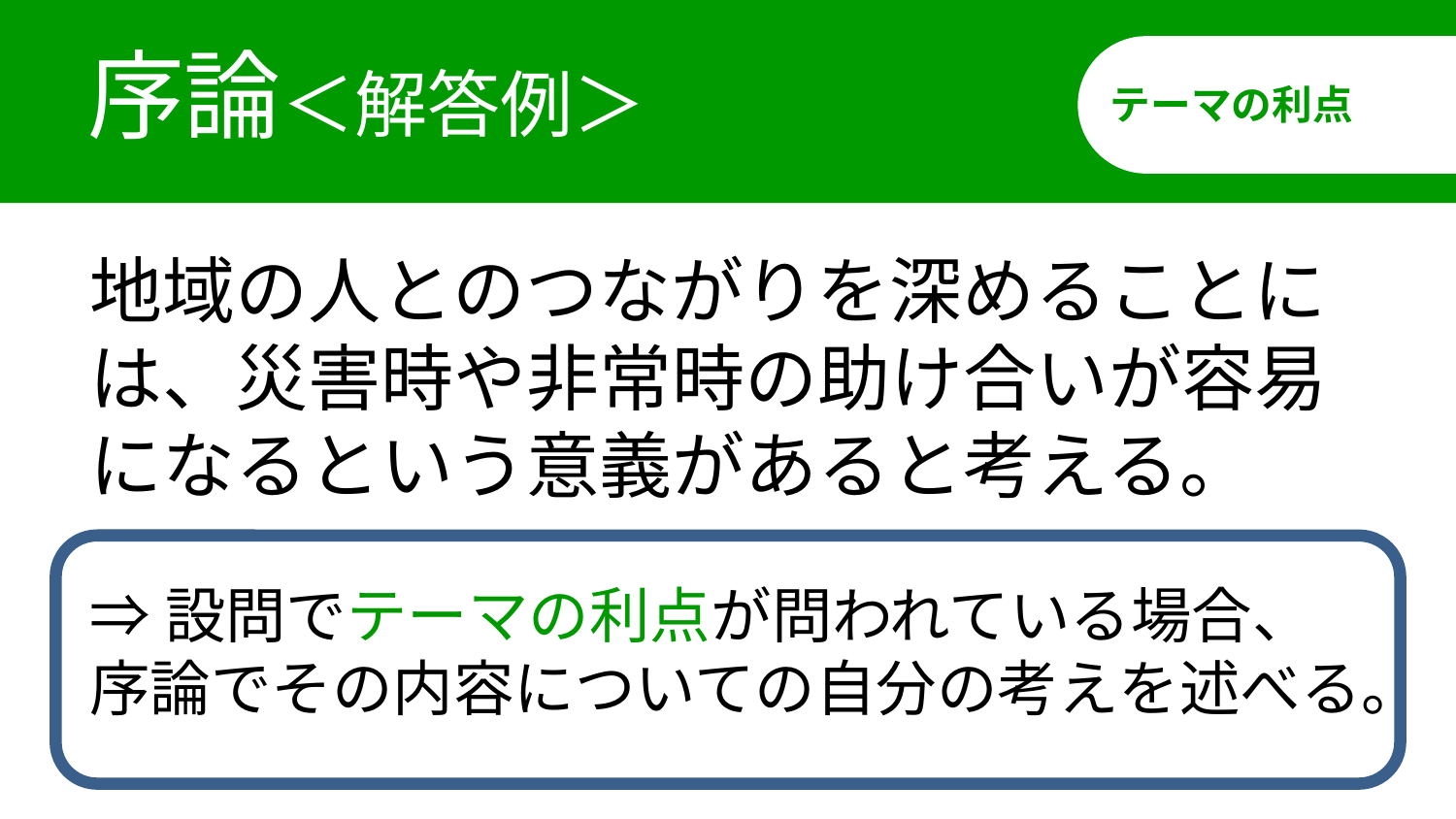

序論＜解答例＞

テーマの利点
地域の人とのつながりを深めることには、災害時や非常時の助け合いが容易になるという意義があると考える。

⇒設問でテーマの利点が問われている場合、序論でその内容についての自分の考えを述べる。